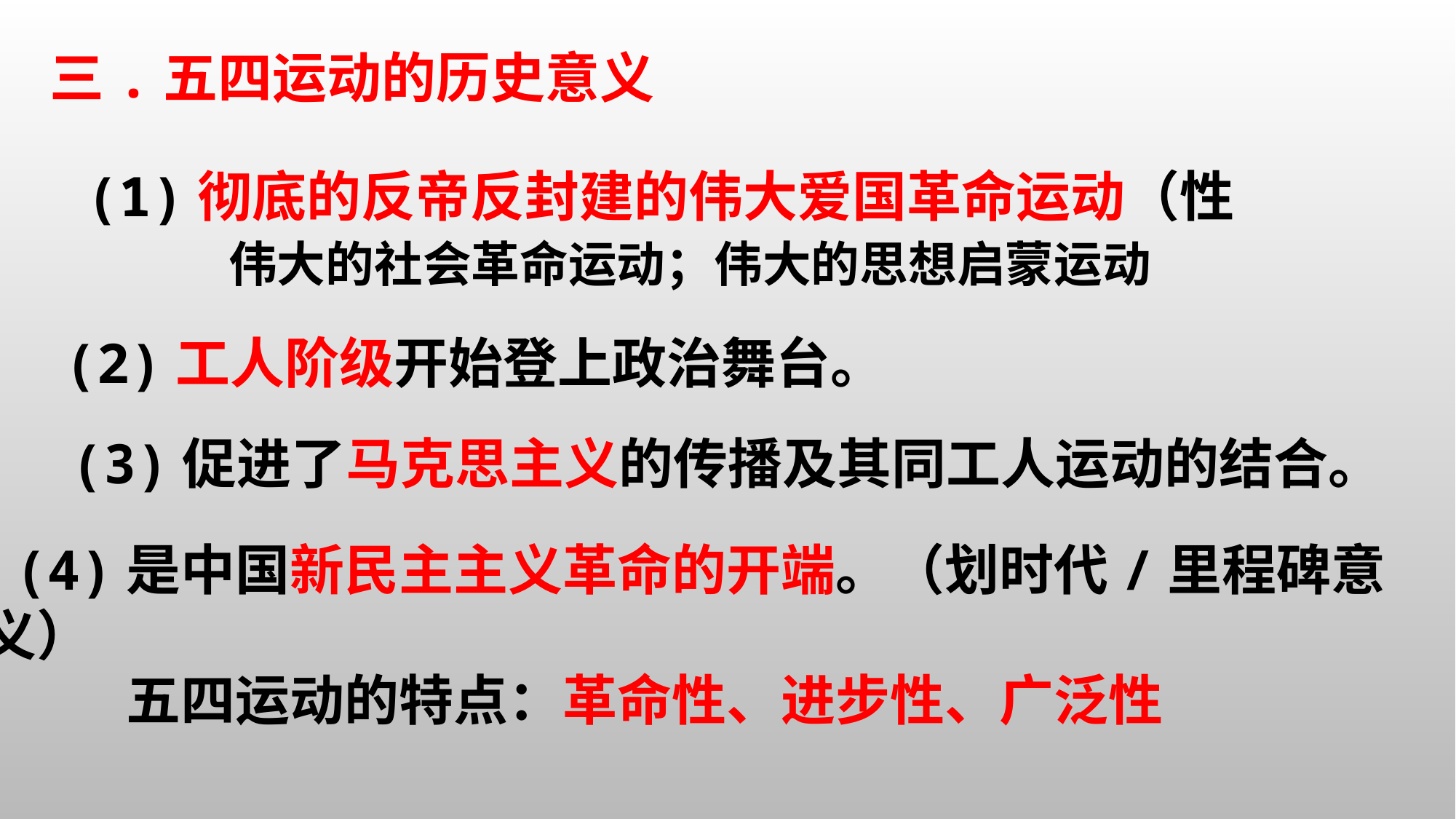

三.五四运动的历史意义
     (1)彻底的反帝反封建的伟大爱国革命运动（性质）

伟大的社会革命运动；伟大的思想启蒙运动
(2)工人阶级开始登上政治舞台。
  (3)促进了马克思主义的传播及其同工人运动的结合。
 (4)是中国新民主主义革命的开端。（划时代/里程碑意义）
五四运动的特点：革命性、进步性、广泛性